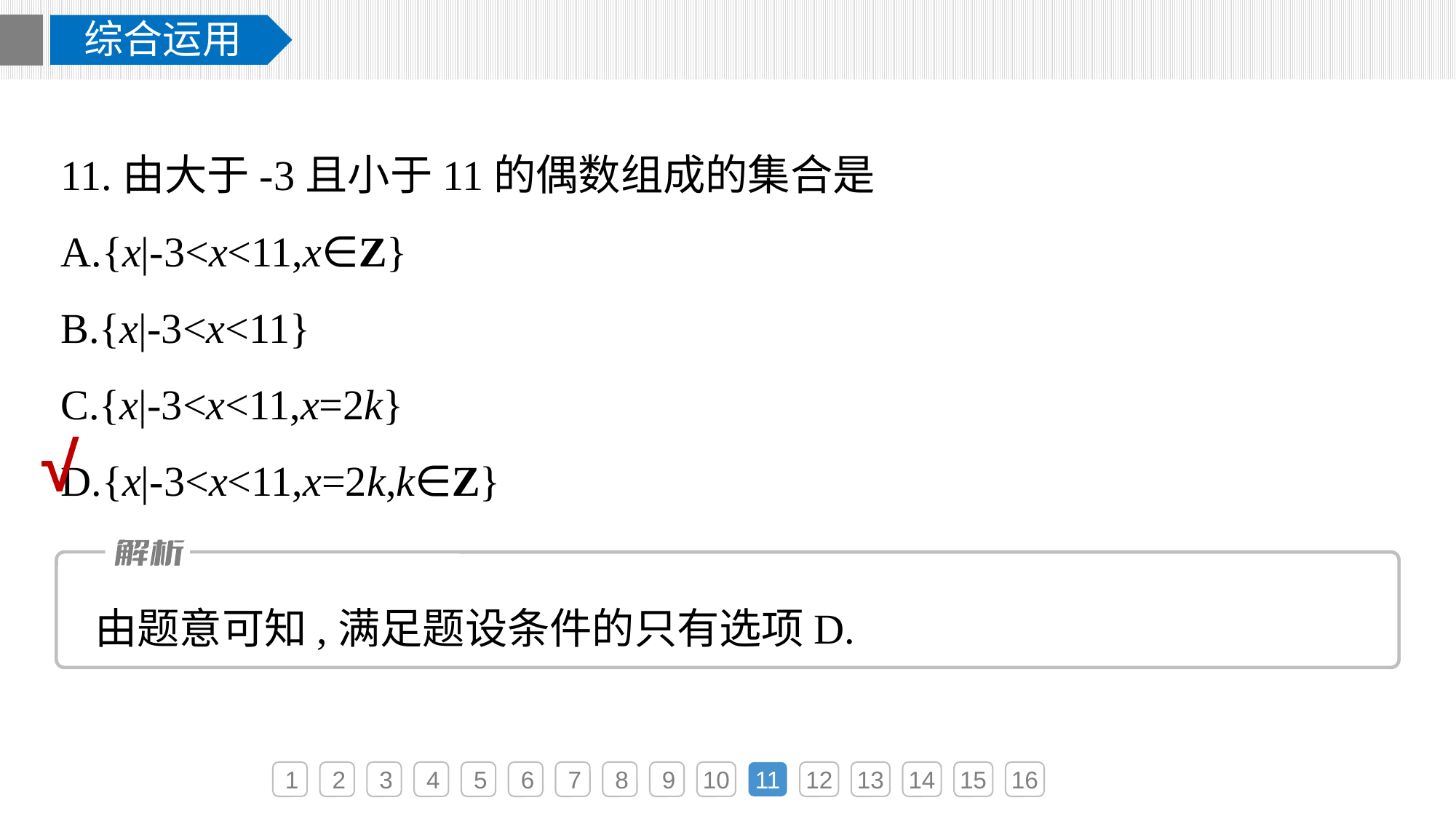

综合运用

11.由大于-3且小于11的偶数组成的集合是
A.{x|-3<x<11,x∈Z}
B.{x|-3<x<11}
C.{x|-3<x<11,x=2k}
D.{x|-3<x<11,x=2k,k∈Z}
√

由题意可知,满足题设条件的只有选项D.
1
2
3
4
5
6
7
8
9
10
11
12
13
14
15
16